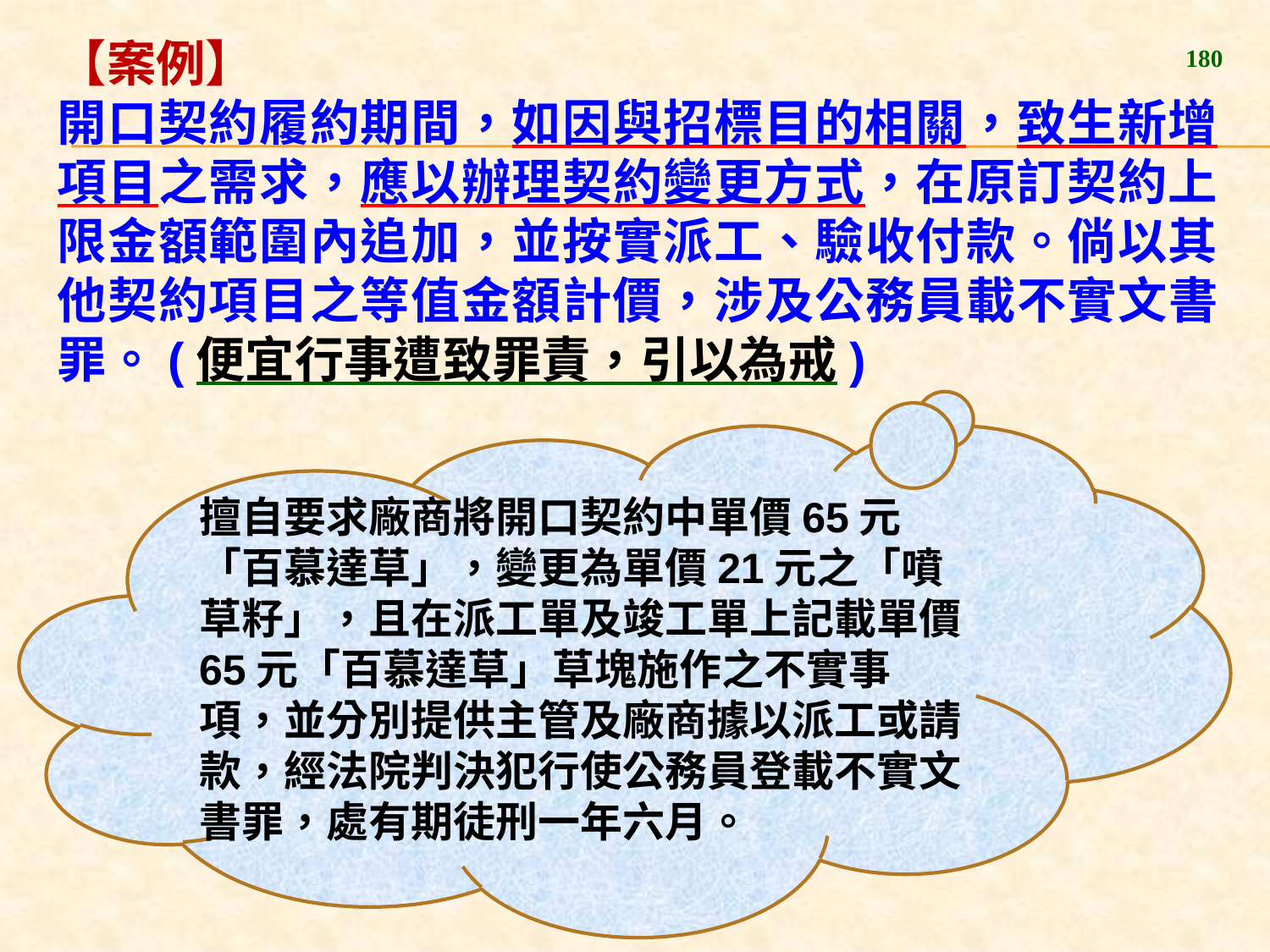

【案例】
開口契約履約期間，如因與招標目的相關，致生新增項目之需求，應以辦理契約變更方式，在原訂契約上限金額範圍內追加，並按實派工、驗收付款。倘以其他契約項目之等值金額計價，涉及公務員載不實文書罪。(便宜行事遭致罪責，引以為戒)
180

擅自要求廠商將開口契約中單價65元「百慕達草」，變更為單價21元之「噴草籽」，且在派工單及竣工單上記載單價65元「百慕達草」草塊施作之不實事項，並分別提供主管及廠商據以派工或請款，經法院判決犯行使公務員登載不實文書罪，處有期徒刑一年六月。